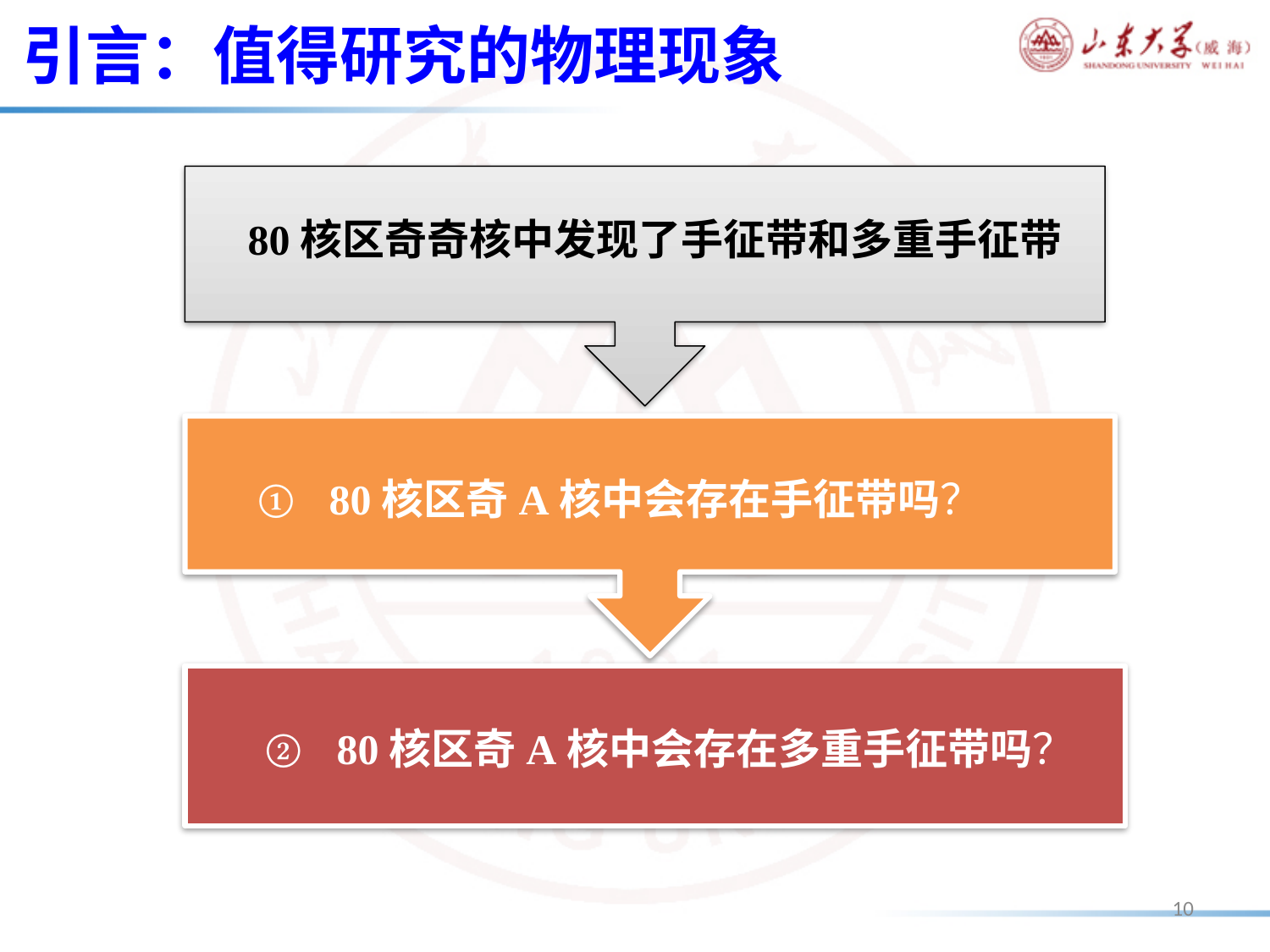

引言：值得研究的物理现象

80核区奇奇核中发现了手征带和多重手征带

80核区奇A核中会存在手征带吗？

80核区奇A核中会存在多重手征带吗？
10